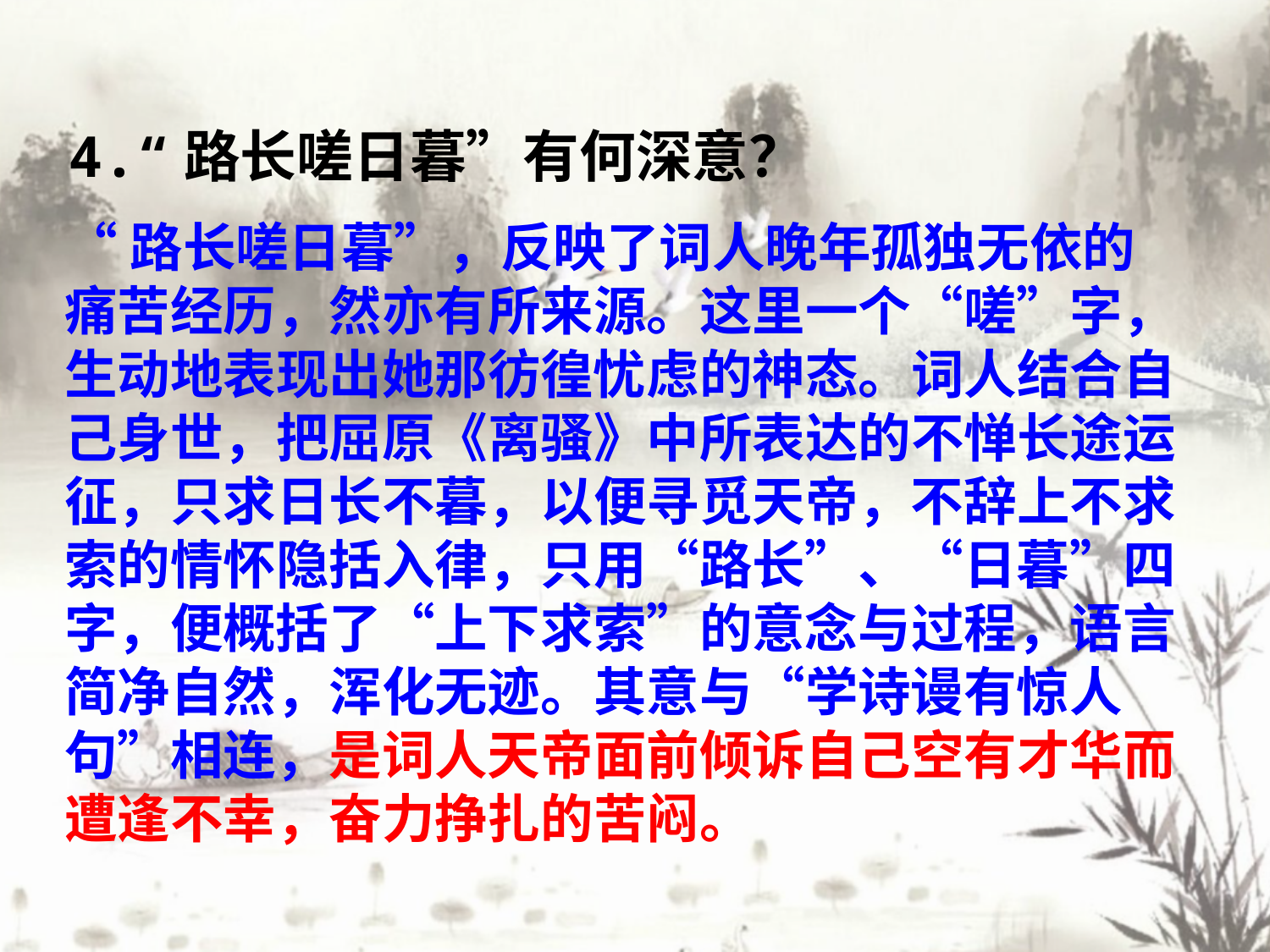

4.“路长嗟日暮”有何深意？
“路长嗟日暮”，反映了词人晚年孤独无依的痛苦经历，然亦有所来源。这里一个“嗟”字，生动地表现出她那彷徨忧虑的神态。词人结合自己身世，把屈原《离骚》中所表达的不惮长途运征，只求日长不暮，以便寻觅天帝，不辞上不求索的情怀隐括入律，只用“路长”、“日暮”四字，便概括了“上下求索”的意念与过程，语言简净自然，浑化无迹。其意与“学诗谩有惊人句”相连，是词人天帝面前倾诉自己空有才华而遭逢不幸，奋力挣扎的苦闷。